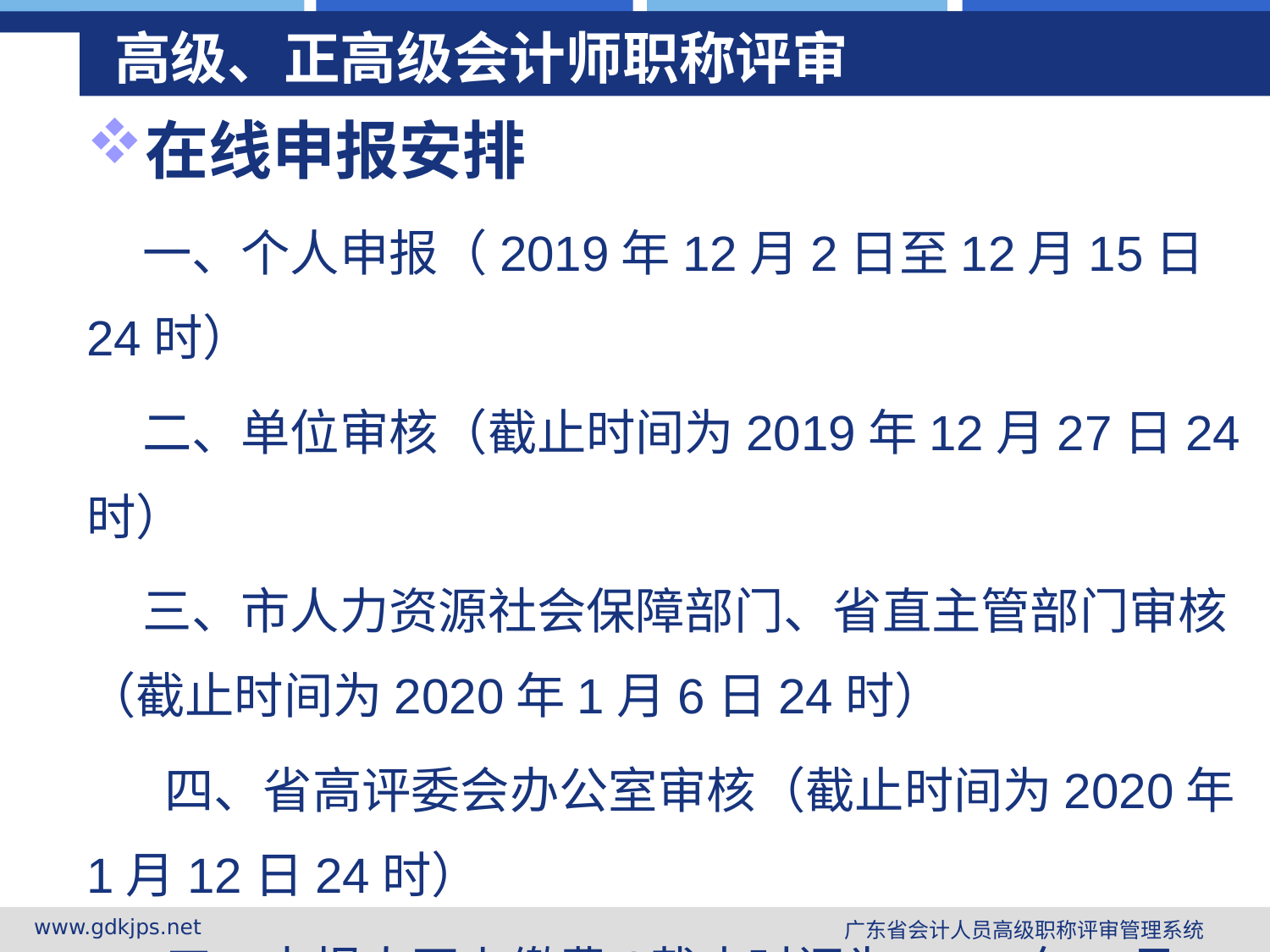

# 高级、正高级会计师职称评审
在线申报安排
    一、个人申报（2019年12月2日至12月15日24时）
    二、单位审核（截止时间为2019年12月27日24时）
    三、市人力资源社会保障部门、省直主管部门审核（截止时间为2020年1月6日24时）
      四、省高评委会办公室审核（截止时间为2020年1月12日24时）
      五、申报人网上缴费(截止时间为2020年1月14日24时)

www.gdkjps.net
广东省会计人员高级职称评审管理系统